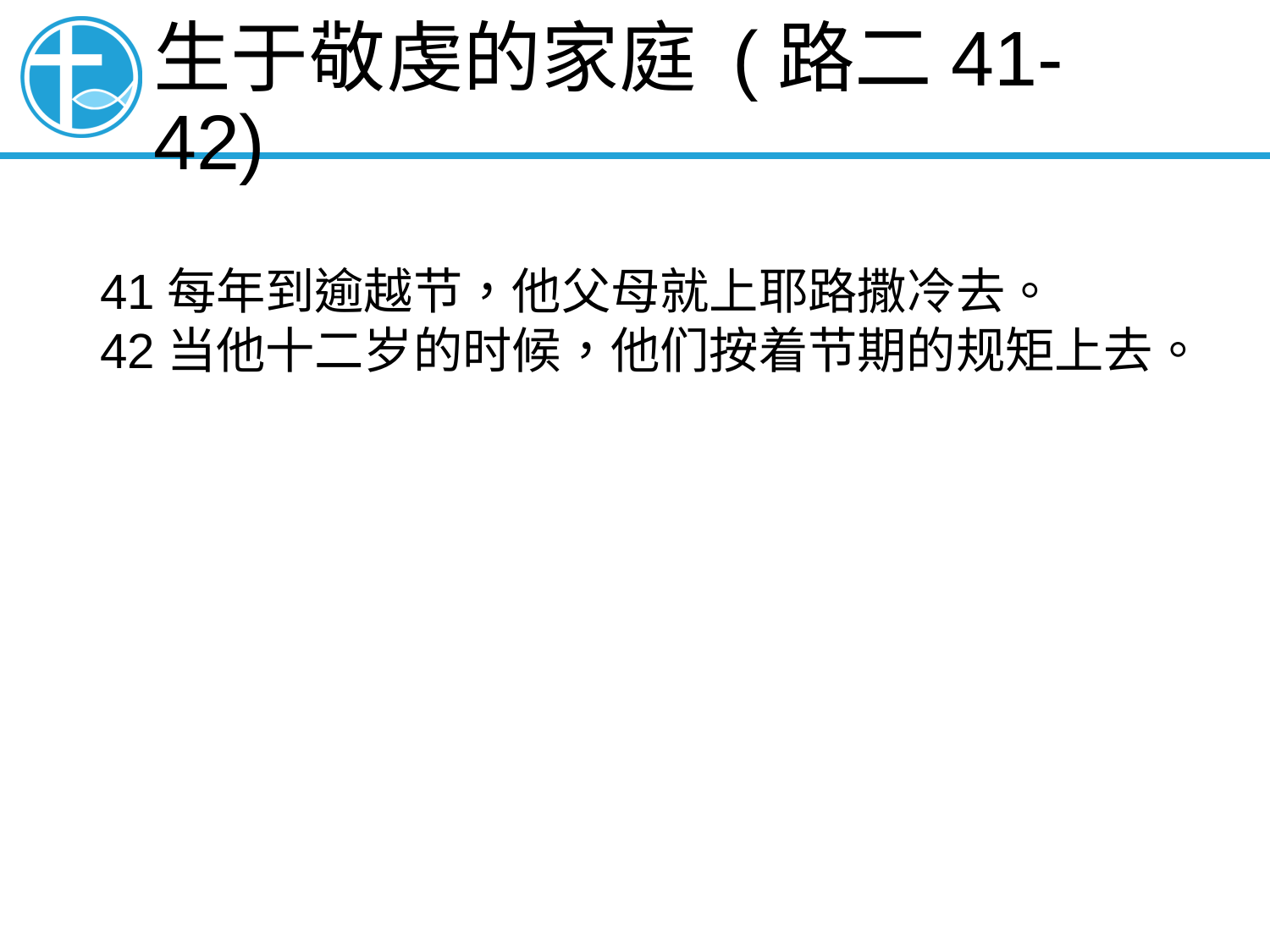

# 生于敬虔的家庭 (路二41-42)
41每年到逾越节，他父母就上耶路撒冷去。
42当他十二岁的时候，他们按着节期的规矩上去。